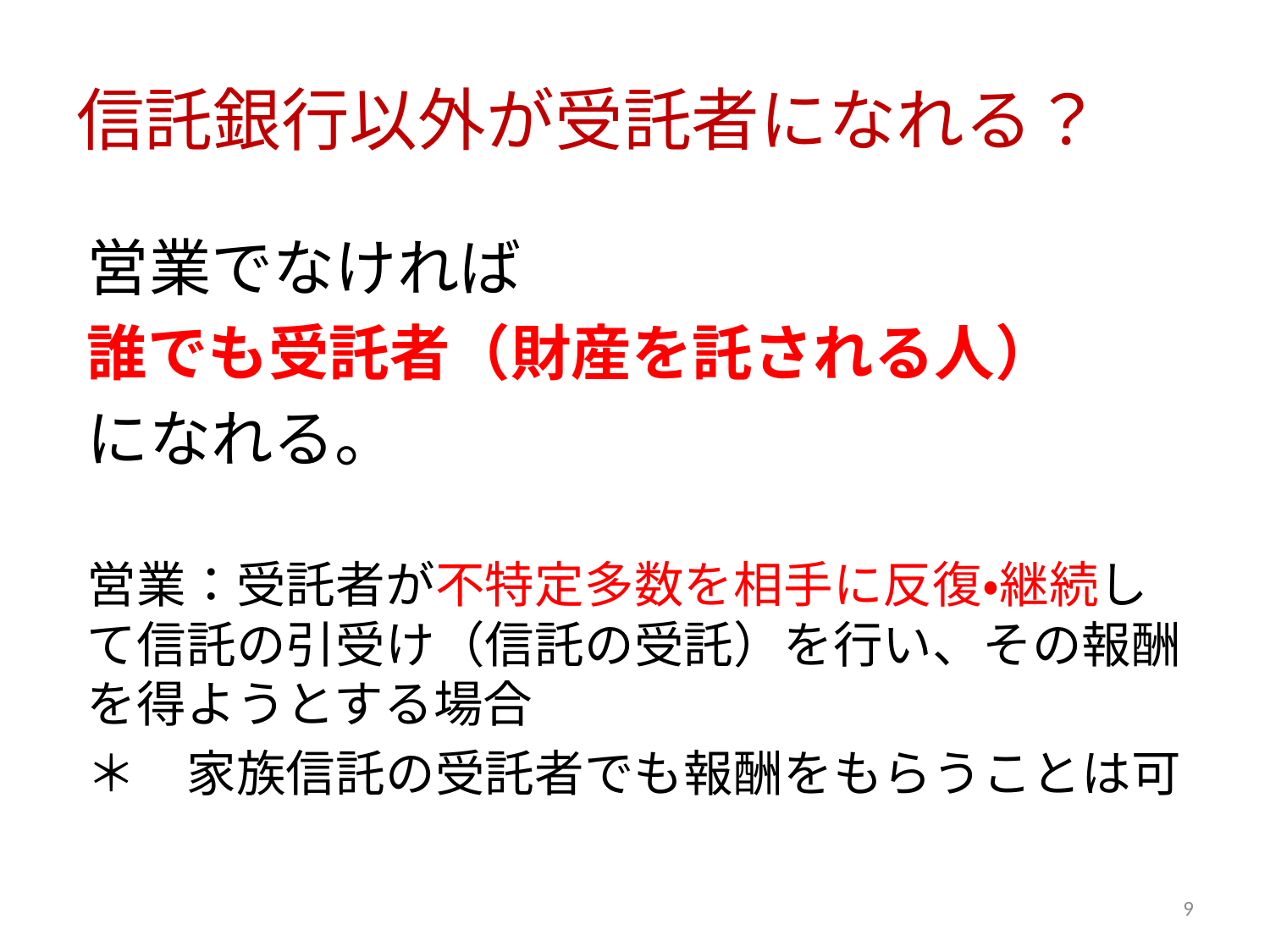

# 信託銀行以外が受託者になれる？
営業でなければ
誰でも受託者（財産を託される人）
になれる。

営業：受託者が不特定多数を相手に反復・継続して信託の引受け（信託の受託）を行い、その報酬を得ようとする場合
＊　家族信託の受託者でも報酬をもらうことは可

9